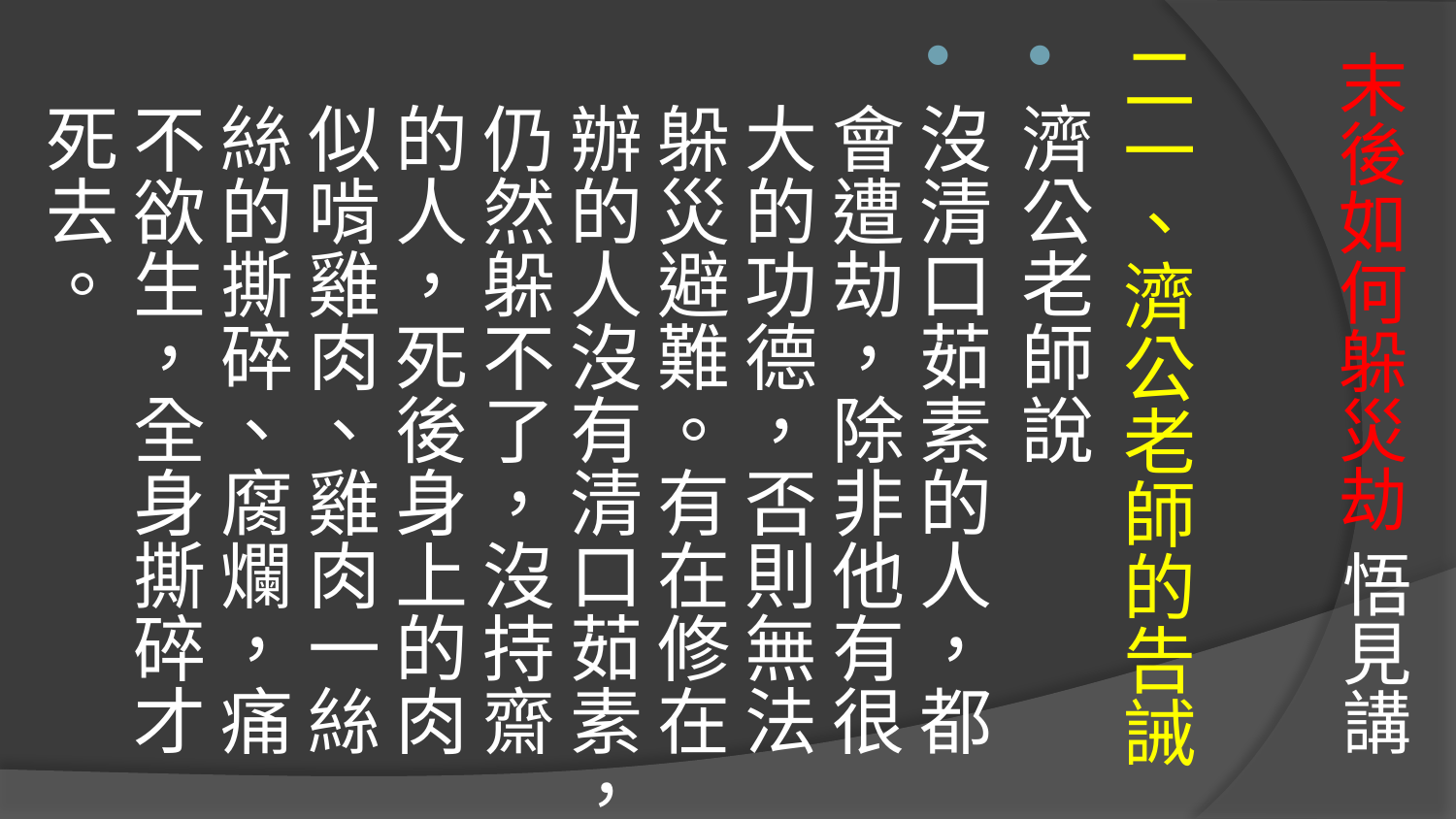

# 末後如何躲災劫 悟見講
二一、濟公老師的告誡
濟公老師說
沒清口茹素的人，都會遭劫，除非他有很大的功德，否則無法躲災避難。有在修在辦的人沒有清口茹素，仍然躲不了，沒持齋的人，死後身上的肉似啃雞肉、雞肉一絲絲的撕碎、腐爛，痛不欲生，全身撕碎才死去。